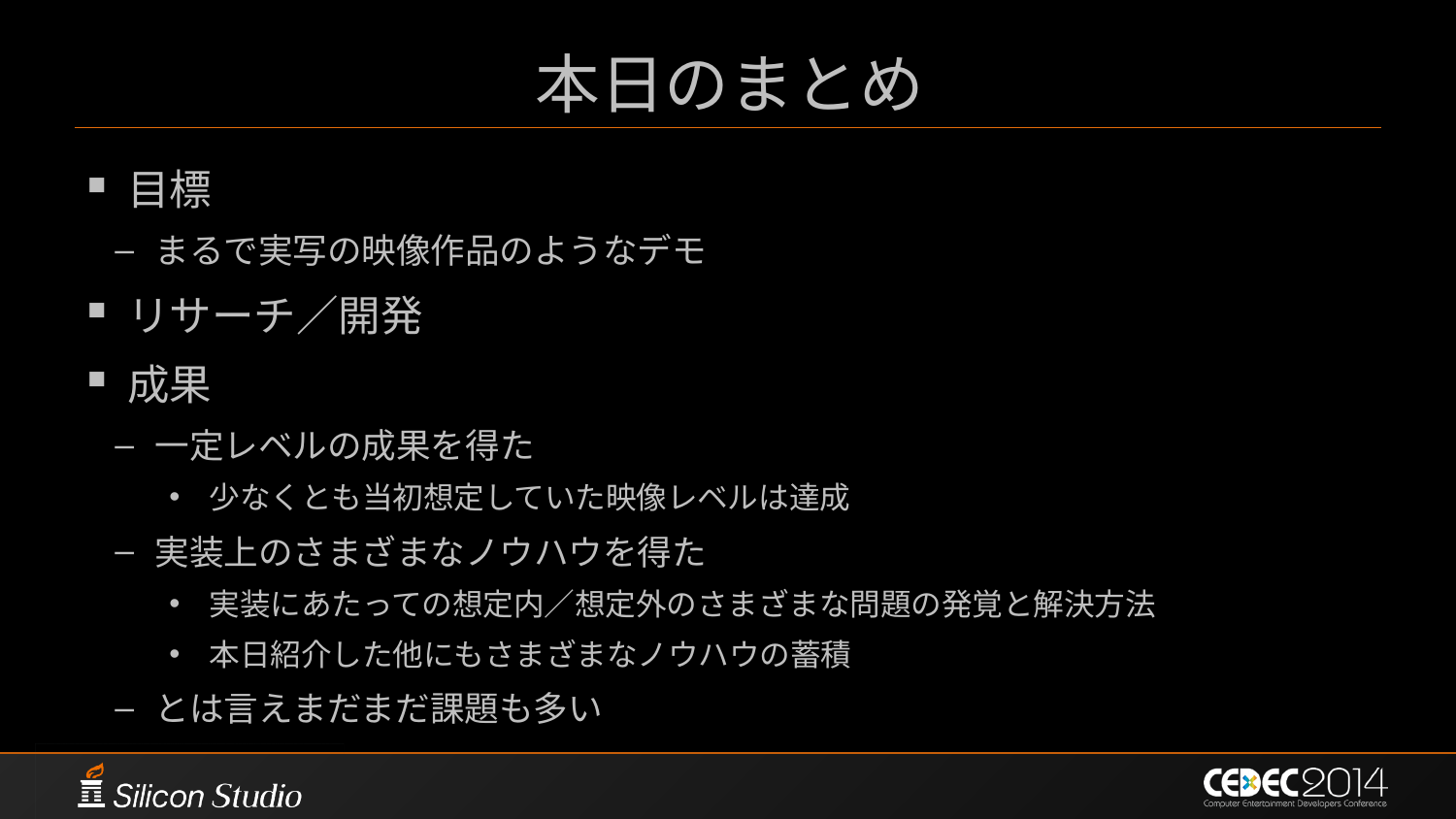

# 本日のまとめ
目標
まるで実写の映像作品のようなデモ
リサーチ／開発
成果
一定レベルの成果を得た
少なくとも当初想定していた映像レベルは達成
実装上のさまざまなノウハウを得た
実装にあたっての想定内／想定外のさまざまな問題の発覚と解決方法
本日紹介した他にもさまざまなノウハウの蓄積
とは言えまだまだ課題も多い